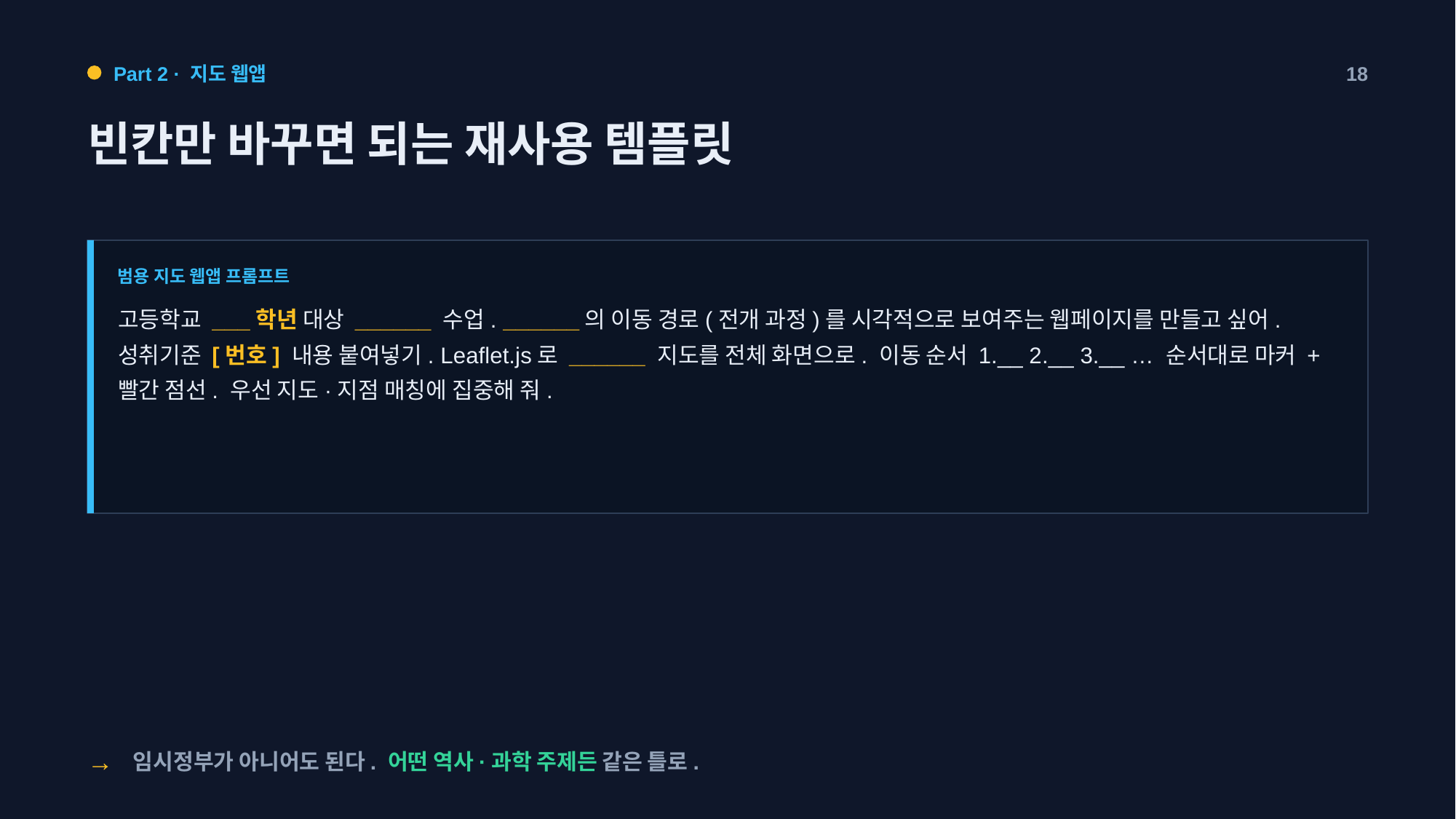

Part 2 · 지도 웹앱
18

빈칸만 바꾸면 되는 재사용 템플릿

범용 지도 웹앱 프롬프트
고등학교 ___학년 대상 ______ 수업. ______의 이동 경로(전개 과정)를 시각적으로 보여주는 웹페이지를 만들고 싶어. 성취기준 [번호] 내용 붙여넣기. Leaflet.js로 ______ 지도를 전체 화면으로. 이동 순서 1.__ 2.__ 3.__ … 순서대로 마커 + 빨간 점선. 우선 지도·지점 매칭에 집중해 줘.
→
임시정부가 아니어도 된다. 어떤 역사·과학 주제든 같은 틀로.